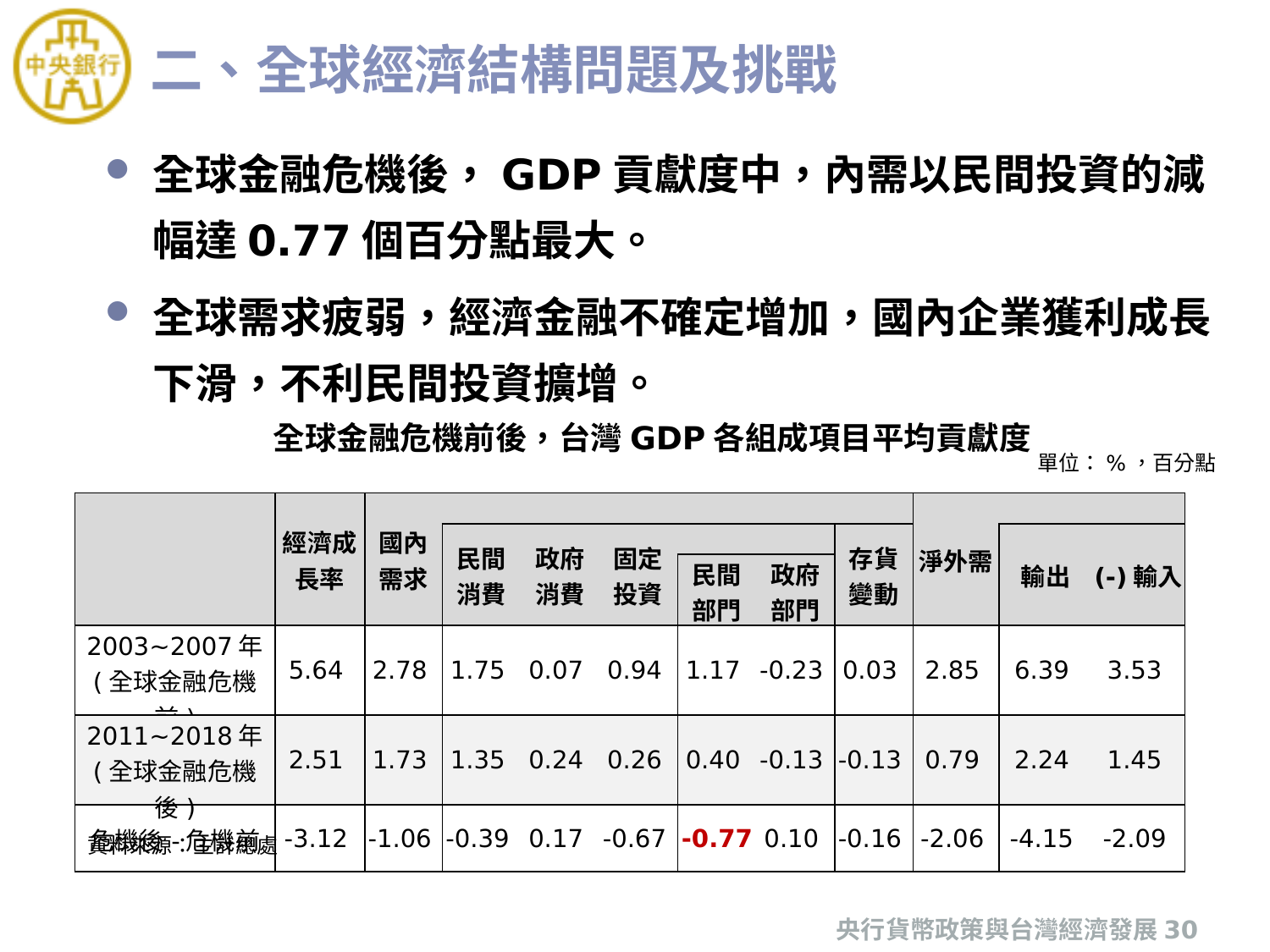

# 二、全球經濟結構問題及挑戰
全球金融危機後，GDP貢獻度中，內需以民間投資的減幅達0.77個百分點最大。
全球需求疲弱，經濟金融不確定增加，國內企業獲利成長下滑，不利民間投資擴增。
全球金融危機前後，台灣GDP各組成項目平均貢獻度
單位：%，百分點
|  | 經濟成長率 | 國內 需求 |  |  |  |  |  |  | 淨外需 |  |  |
| --- | --- | --- | --- | --- | --- | --- | --- | --- | --- | --- | --- |
|  |  |  | 民間 消費 | 政府 消費 | 固定 投資 |  |  | 存貨 變動 |  | 輸出 | (-)輸入 |
|  |  |  |  |  |  | 民間 部門 | 政府 部門 |  |  |  |  |
| 2003~2007年 (全球金融危機前) | 5.64 | 2.78 | 1.75 | 0.07 | 0.94 | 1.17 | -0.23 | 0.03 | 2.85 | 6.39 | 3.53 |
| 2011~2018年 (全球金融危機後) | 2.51 | 1.73 | 1.35 | 0.24 | 0.26 | 0.40 | -0.13 | -0.13 | 0.79 | 2.24 | 1.45 |
| 危機後-危機前 | -3.12 | -1.06 | -0.39 | 0.17 | -0.67 | -0.77 | 0.10 | -0.16 | -2.06 | -4.15 | -2.09 |
資料來源：主計總處
央行貨幣政策與台灣經濟發展
30